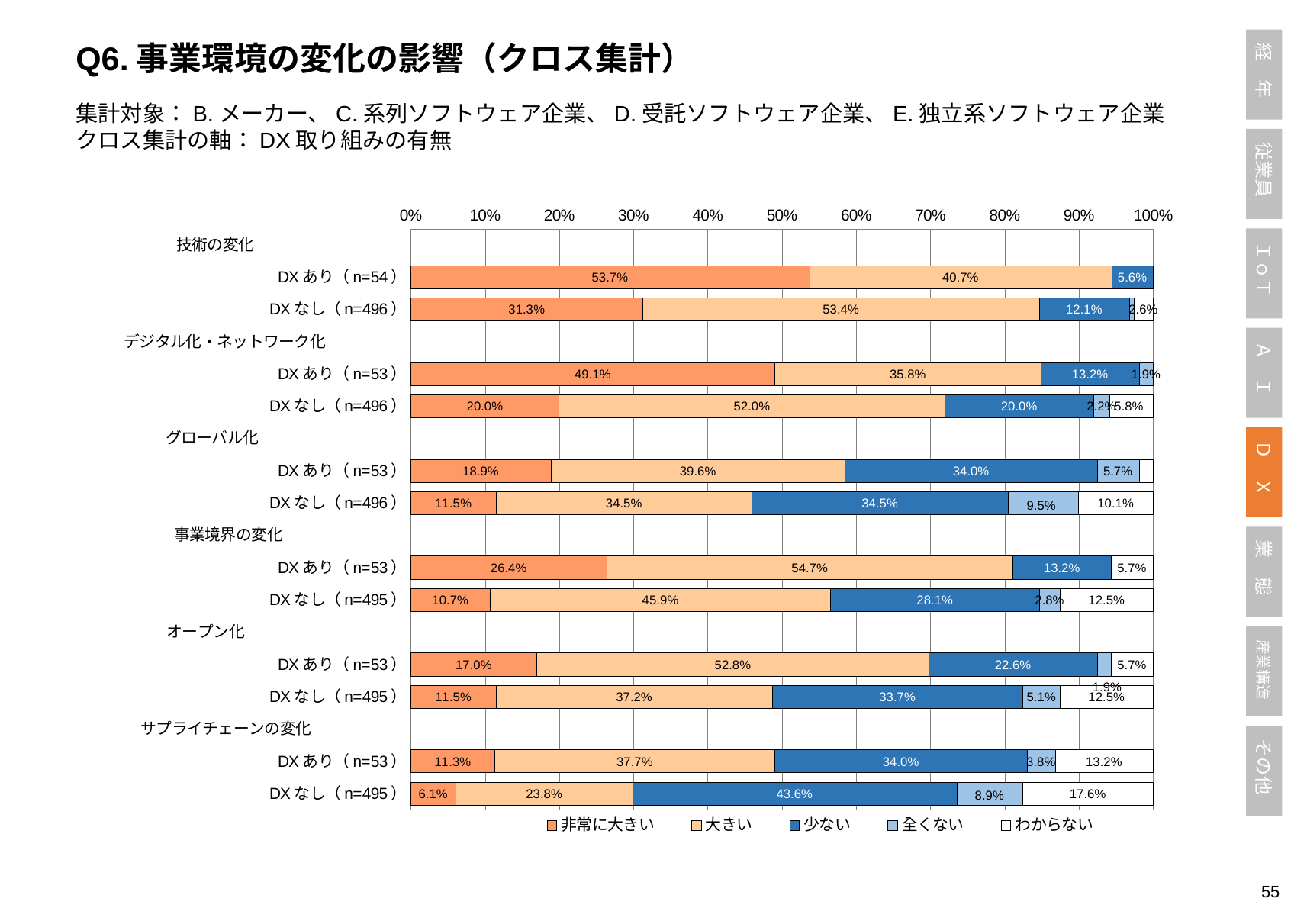

Q6.事業環境の変化の影響（クロス集計）
集計対象：B.メーカー、C.系列ソフトウェア企業、D.受託ソフトウェア企業、E.独立系ソフトウェア企業
クロス集計の軸：DX取り組みの有無

### Chart

| Category | 非常に大きい | 大きい | 少ない | 全くない | わからない |
|---|---|---|---|---|---|
| 技術の変化                                 | None | None | None | None | None |
| DXあり（n=54） | 0.5370370370370371 | 0.4074074074074074 | 0.05555555555555555 | 0.0 | 0.0 |
| DXなし（n=496） | 0.3125 | 0.5342741935483871 | 0.12096774193548387 | 0.006048387096774193 | 0.02620967741935484 |
| デジタル化・ネットワーク化                  | None | None | None | None | None |
| DXあり（n=53） | 0.49056603773584906 | 0.3584905660377358 | 0.1320754716981132 | 0.018867924528301886 | 0.0 |
| DXなし（n=496） | 0.19959677419354838 | 0.5201612903225806 | 0.19959677419354838 | 0.02217741935483871 | 0.05846774193548387 |
| グローバル化                                | None | None | None | None | None |
| DXあり（n=53） | 0.18867924528301888 | 0.39622641509433965 | 0.33962264150943394 | 0.05660377358490566 | 0.018867924528301886 |
| DXなし（n=496） | 0.11491935483870967 | 0.34475806451612906 | 0.34475806451612906 | 0.09475806451612903 | 0.10080645161290322 |
| 事業境界の変化                           | None | None | None | None | None |
| DXあり（n=53） | 0.2641509433962264 | 0.5471698113207547 | 0.1320754716981132 | 0.0 | 0.05660377358490566 |
| DXなし（n=495） | 0.10707070707070707 | 0.4585858585858586 | 0.2808080808080808 | 0.028282828282828285 | 0.12525252525252525 |
| オープン化                                   | None | None | None | None | None |
| DXあり（n=53） | 0.16981132075471697 | 0.5283018867924528 | 0.22641509433962265 | 0.018867924528301886 | 0.05660377358490566 |
| DXなし（n=495） | 0.11515151515151516 | 0.3717171717171717 | 0.3373737373737374 | 0.050505050505050504 | 0.12525252525252525 |
| サプライチェーンの変化                     | None | None | None | None | None |
| DXあり（n=53） | 0.11320754716981132 | 0.37735849056603776 | 0.33962264150943394 | 0.03773584905660377 | 0.1320754716981132 |
| DXなし（n=495） | 0.06060606060606061 | 0.2383838383838384 | 0.43636363636363634 | 0.08888888888888889 | 0.17575757575757575 |
55